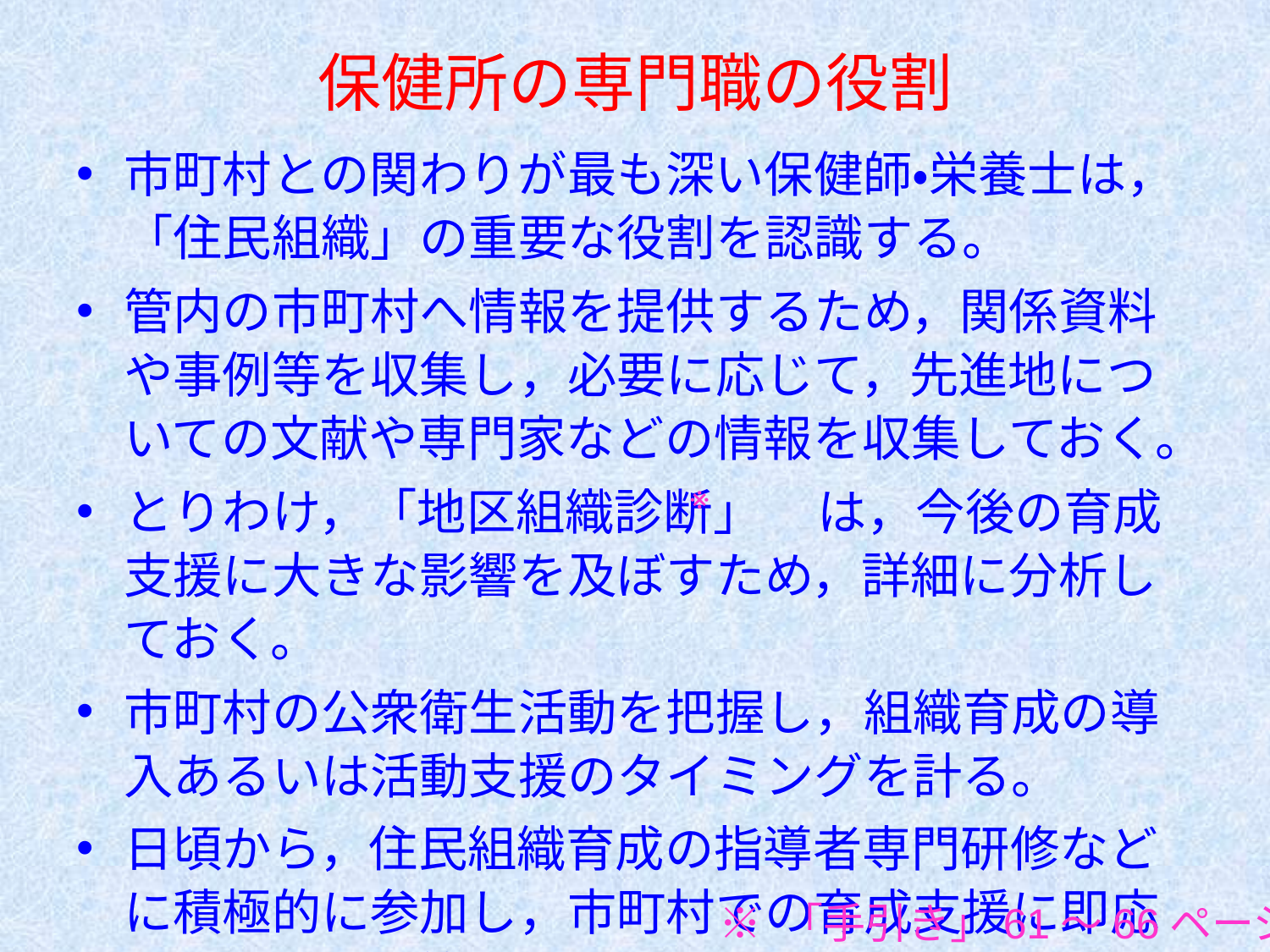

# 保健所の専門職の役割
市町村との関わりが最も深い保健師・栄養士は，「住民組織」の重要な役割を認識する。
管内の市町村へ情報を提供するため，関係資料や事例等を収集し，必要に応じて，先進地についての文献や専門家などの情報を収集しておく。
とりわけ，「地区組織診断」     は，今後の育成支援に大きな影響を及ぼすため，詳細に分析しておく。
市町村の公衆衛生活動を把握し，組織育成の導入あるいは活動支援のタイミングを計る。
日頃から，住民組織育成の指導者専門研修などに積極的に参加し，市町村での育成支援に即応できる体制を築いておく。
※
※ 「手引き」61～66ページ